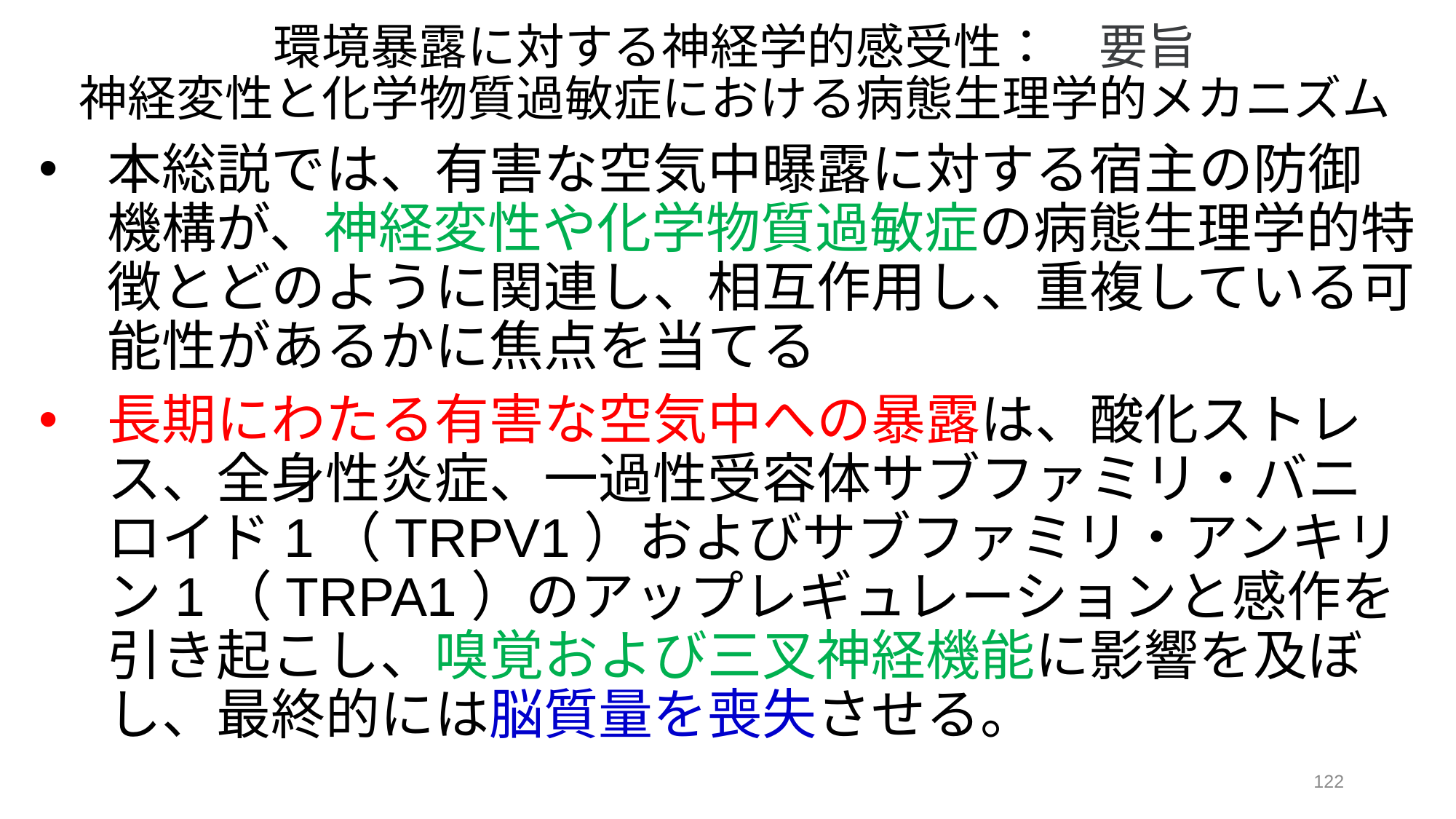

# 環境暴露に対する神経学的感受性：　要旨 神経変性と化学物質過敏症における病態生理学的メカニズム
本総説では、有害な空気中曝露に対する宿主の防御機構が、神経変性や化学物質過敏症の病態生理学的特徴とどのように関連し、相互作用し、重複している可能性があるかに焦点を当てる
長期にわたる有害な空気中への暴露は、酸化ストレス、全身性炎症、一過性受容体サブファミリ・バニロイド1（TRPV1）およびサブファミリ・アンキリン1（TRPA1）のアップレギュレーションと感作を引き起こし、嗅覚および三叉神経機能に影響を及ぼし、最終的には脳質量を喪失させる。
122